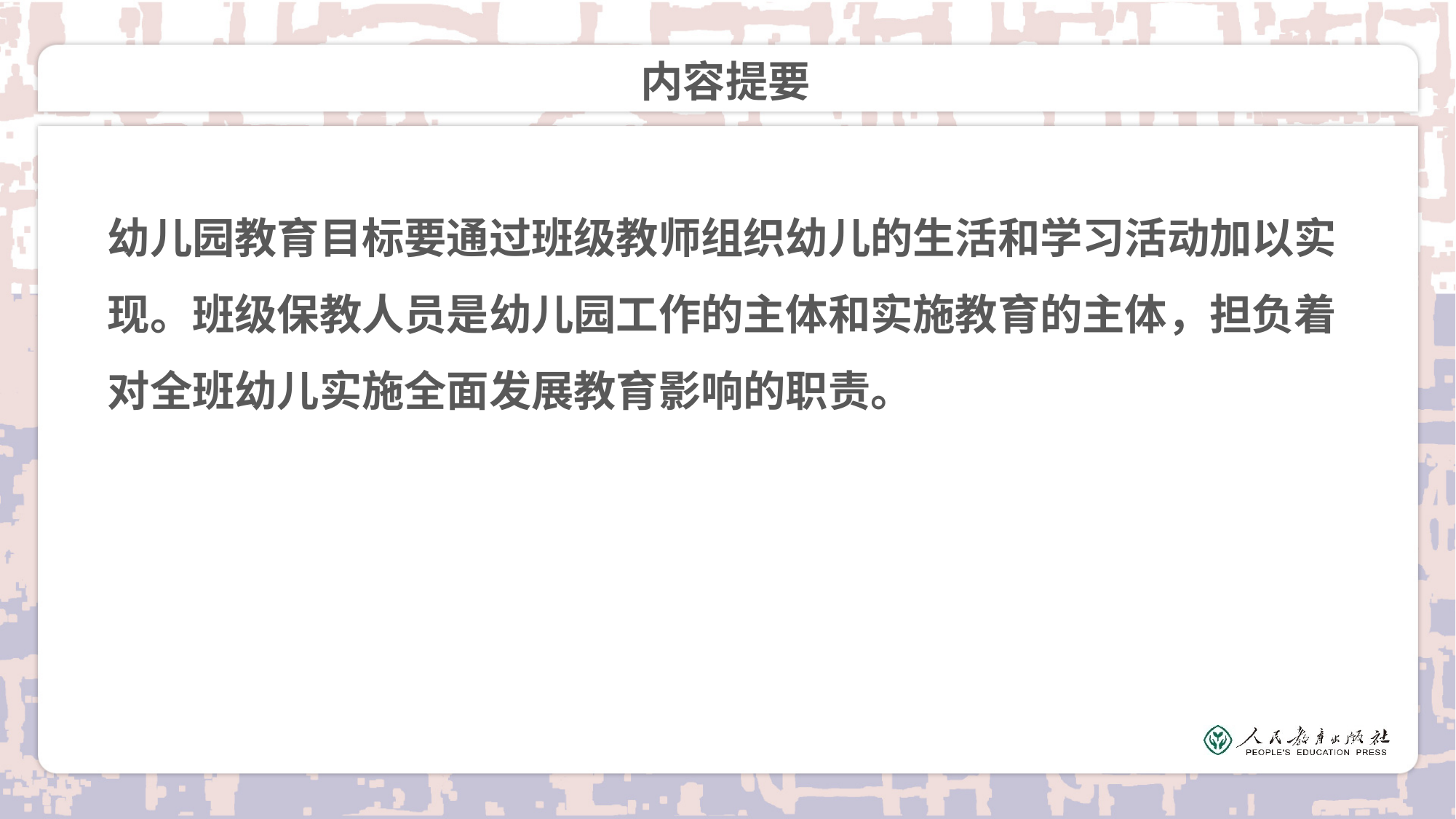

# 内容提要
幼儿园教育目标要通过班级教师组织幼儿的生活和学习活动加以实现。班级保教人员是幼儿园工作的主体和实施教育的主体，担负着对全班幼儿实施全面发展教育影响的职责。